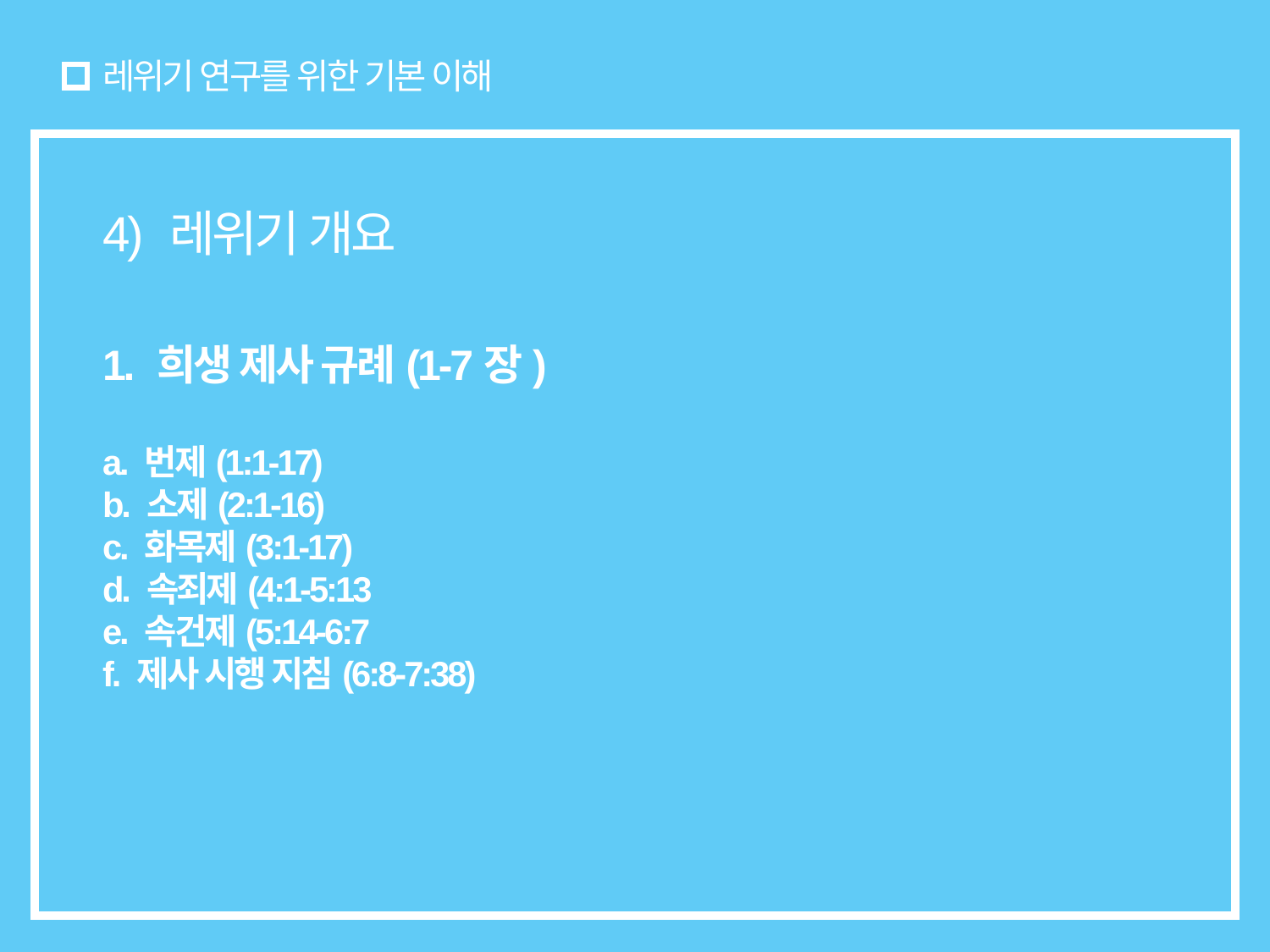

# 레위기 연구를 위한 기본 이해

4) 레위기 개요
1. 희생 제사 규례(1-7장)
a. 번제(1:1-17)
b. 소제(2:1-16)
c. 화목제(3:1-17)
d. 속죄제(4:1-5:13
e. 속건제(5:14-6:7
f. 제사 시행 지침(6:8-7:38)